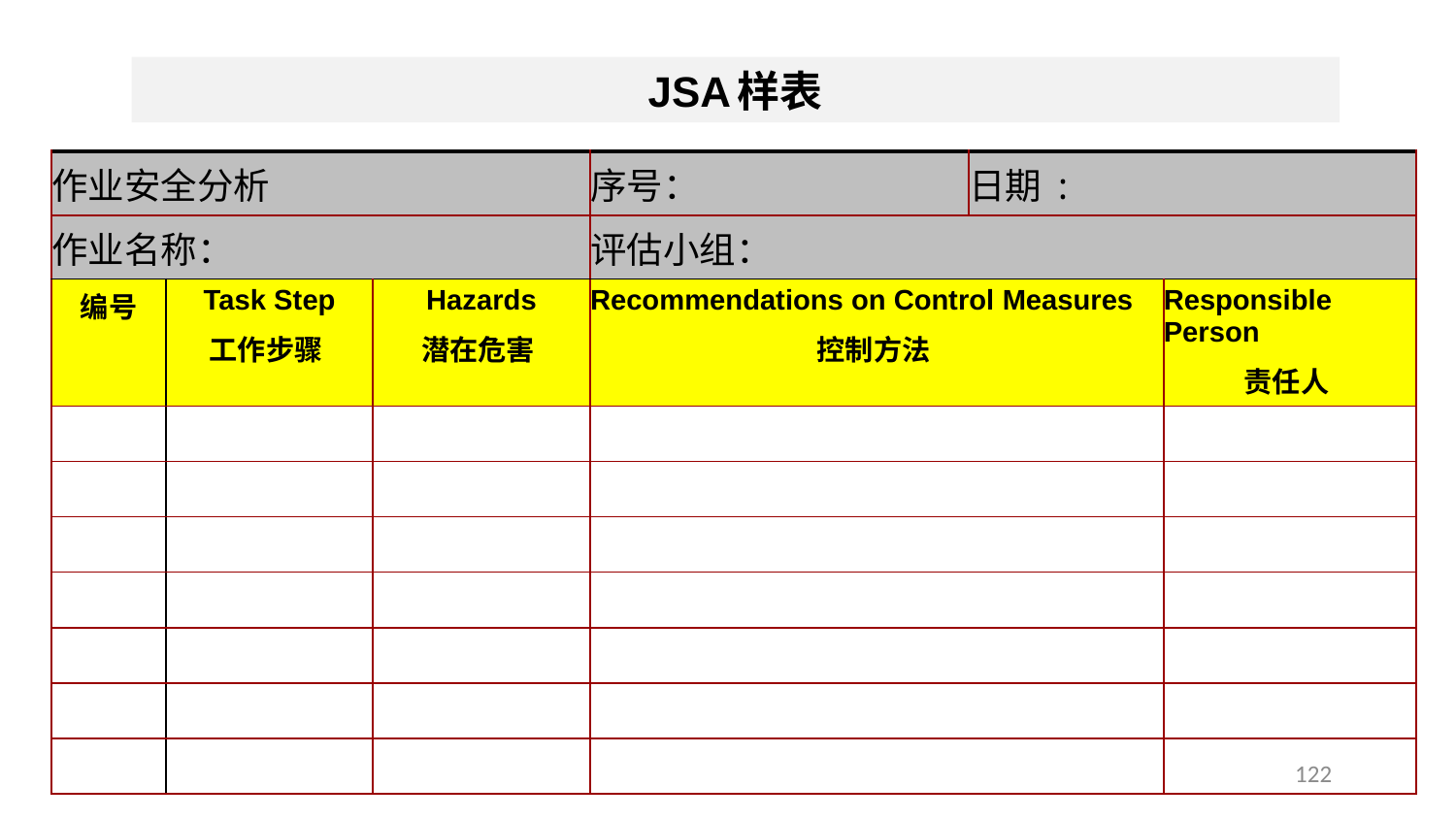

JSA样表
| 作业安全分析 |  |  | 序号： | 日期: |  |
| --- | --- | --- | --- | --- | --- |
| 作业名称： |  |  | 评估小组： |  |  |
| 编号 | Task Step 工作步骤 | Hazards 潜在危害 | Recommendations on Control Measures 控制方法 |  | Responsible Person 责任人 |
|  |  |  |  |  |  |
|  |  |  |  |  |  |
|  |  |  |  |  |  |
|  |  |  |  |  |  |
|  |  |  |  |  |  |
|  |  |  |  |  |  |
|  |  |  |  |  |  |
122